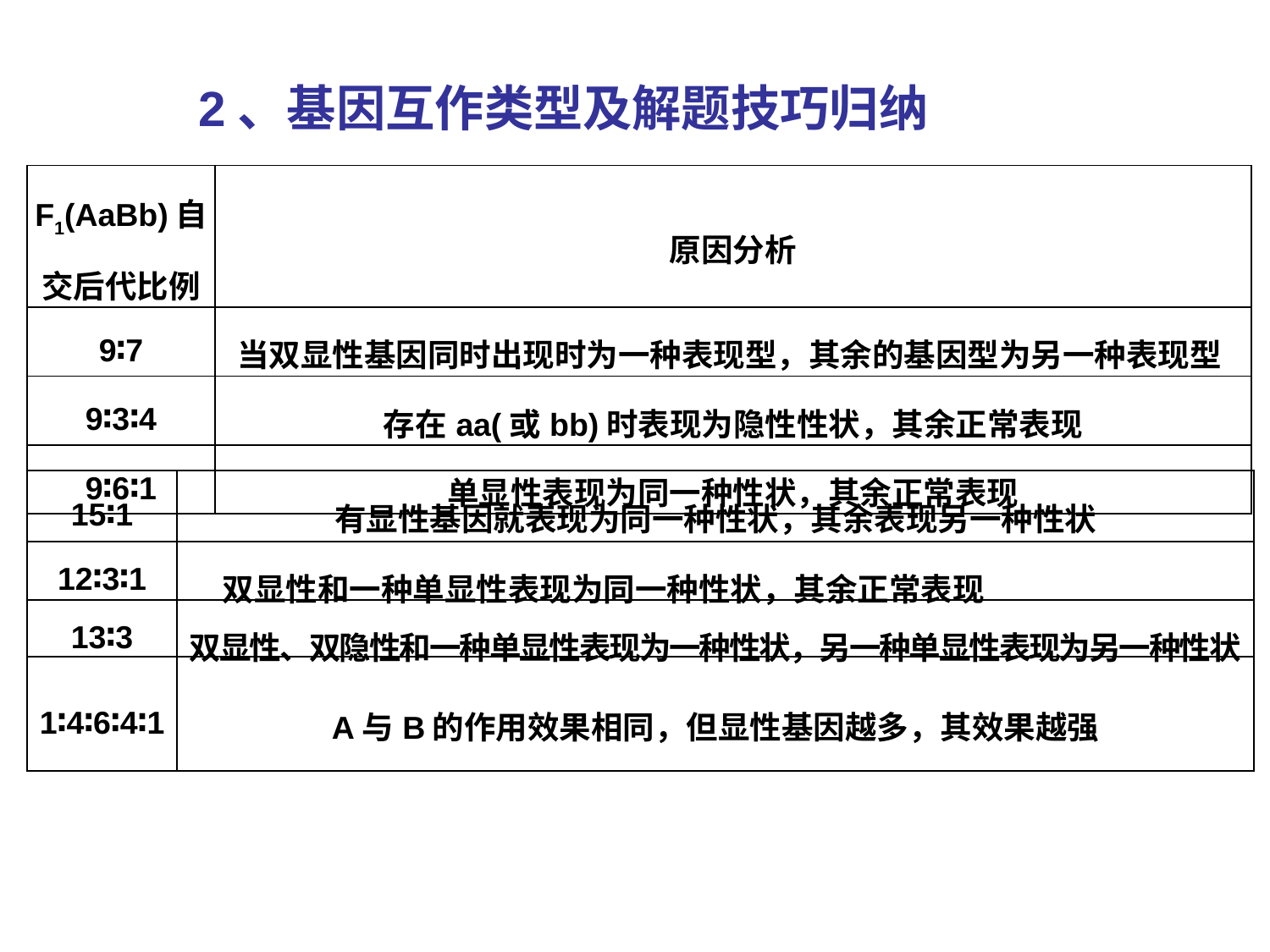

2、基因互作类型及解题技巧归纳
| F1(AaBb)自 交后代比例 | 原因分析 |
| --- | --- |
| 9∶7 | 当双显性基因同时出现时为一种表现型，其余的基因型为另一种表现型 |
| 9∶3∶4 | 存在aa(或bb)时表现为隐性性状，其余正常表现 |
| 9∶6∶1 | 单显性表现为同一种性状，其余正常表现 |
| 15∶1 | 有显性基因就表现为同一种性状，其余表现另一种性状 |
| --- | --- |
| 12∶3∶1 | 双显性和一种单显性表现为同一种性状，其余正常表现 |
| 13∶3 | 双显性、双隐性和一种单显性表现为一种性状，另一种单显性表现为另一种性状 |
| 1∶4∶6∶4∶1 | A与B的作用效果相同，但显性基因越多，其效果越强 |